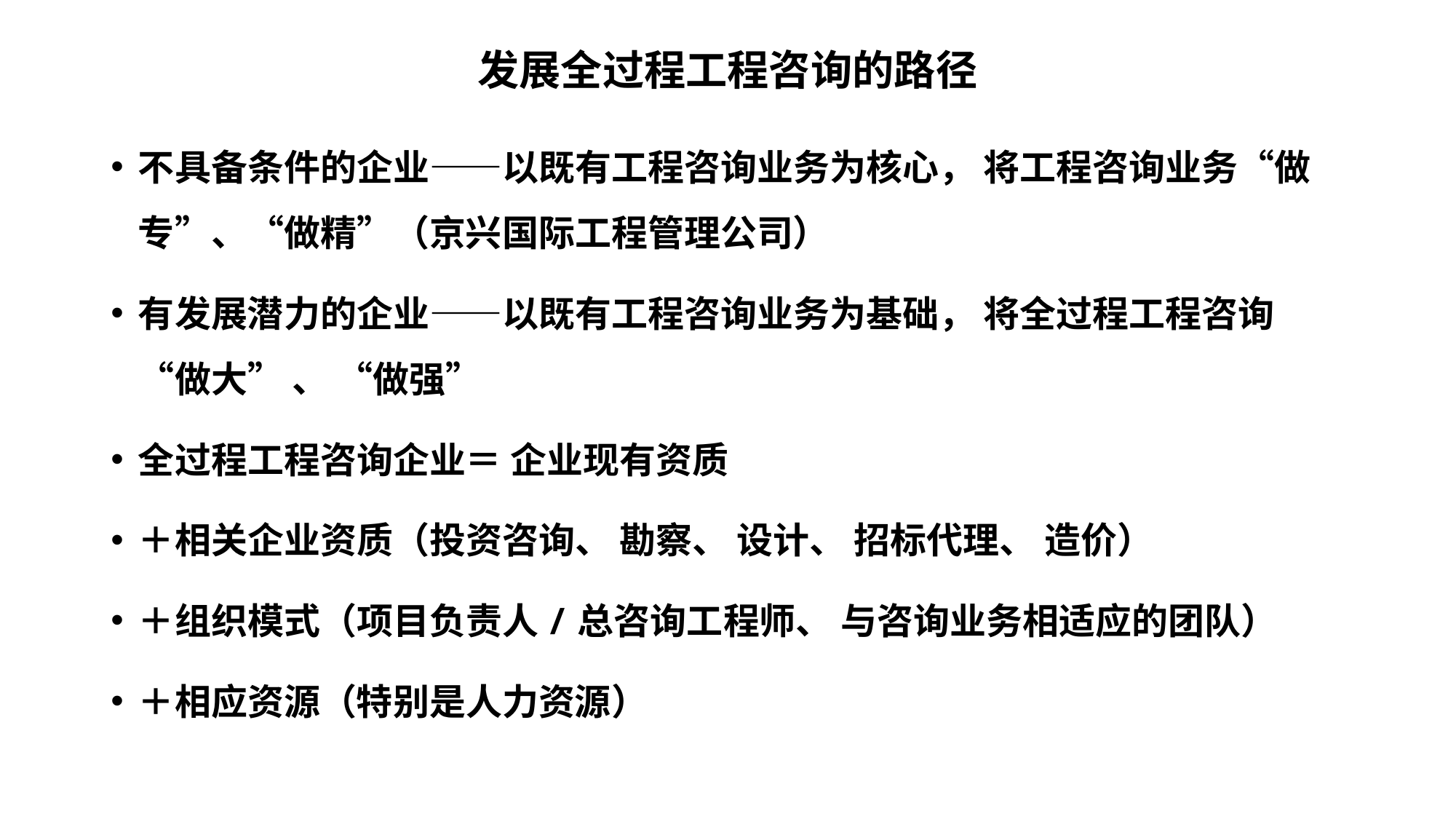

# 发展全过程工程咨询的路径
不具备条件的企业——以既有工程咨询业务为核心， 将工程咨询业务“做专”、“做精”（京兴国际工程管理公司）
有发展潜力的企业——以既有工程咨询业务为基础， 将全过程工程咨询“做大” 、 “做强”
全过程工程咨询企业＝ 企业现有资质
＋相关企业资质（投资咨询、 勘察、 设计、 招标代理、 造价）
＋组织模式（项目负责人/总咨询工程师、 与咨询业务相适应的团队）
＋相应资源（特别是人力资源）